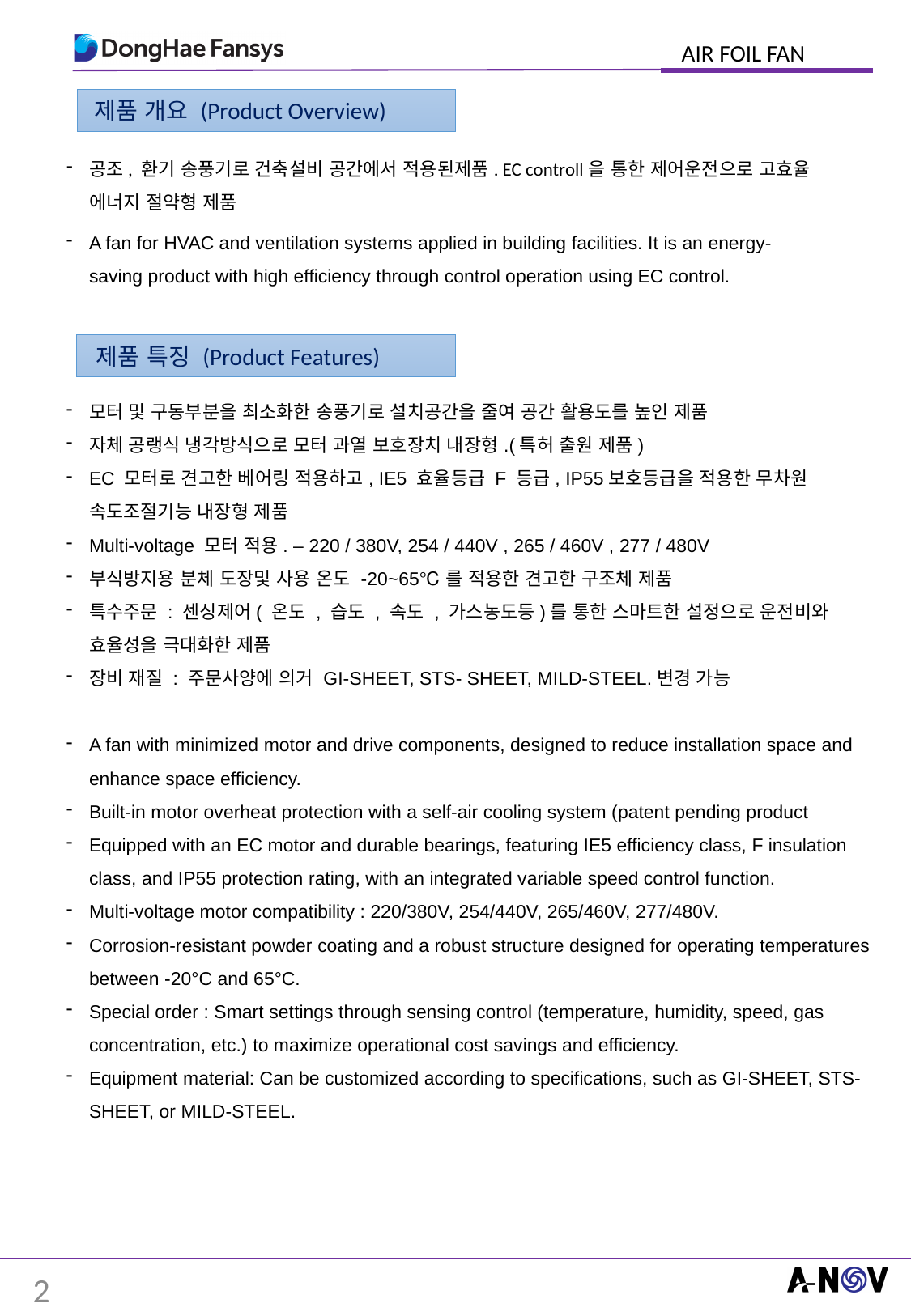

제품 개요 (Product Overview)
공조, 환기 송풍기로 건축설비 공간에서 적용된제품. EC controll을 통한 제어운전으로 고효율 에너지 절약형 제품
A fan for HVAC and ventilation systems applied in building facilities. It is an energy-saving product with high efficiency through control operation using EC control.

제품 특징 (Product Features)
모터 및 구동부분을 최소화한 송풍기로 설치공간을 줄여 공간 활용도를 높인 제품
자체 공랭식 냉각방식으로 모터 과열 보호장치 내장형.(특허 출원 제품)
EC 모터로 견고한 베어링 적용하고, IE5 효율등급 F 등급, IP55보호등급을 적용한 무차원 속도조절기능 내장형 제품
Multi-voltage 모터 적용. – 220 / 380V, 254 / 440V , 265 / 460V , 277 / 480V
부식방지용 분체 도장및 사용 온도 -20~65℃를 적용한 견고한 구조체 제품
특수주문 : 센싱제어( 온도 , 습도 , 속도 , 가스농도등)를 통한 스마트한 설정으로 운전비와 효율성을 극대화한 제품
장비 재질 : 주문사양에 의거 GI-SHEET, STS- SHEET, MILD-STEEL.변경 가능

A fan with minimized motor and drive components, designed to reduce installation space and enhance space efficiency.
Built-in motor overheat protection with a self-air cooling system (patent pending product
Equipped with an EC motor and durable bearings, featuring IE5 efficiency class, F insulation class, and IP55 protection rating, with an integrated variable speed control function.
Multi-voltage motor compatibility : 220/380V, 254/440V, 265/460V, 277/480V.
Corrosion-resistant powder coating and a robust structure designed for operating temperatures between -20°C and 65°C.
Special order : Smart settings through sensing control (temperature, humidity, speed, gas concentration, etc.) to maximize operational cost savings and efficiency.
Equipment material: Can be customized according to specifications, such as GI-SHEET, STS-SHEET, or MILD-STEEL.
2